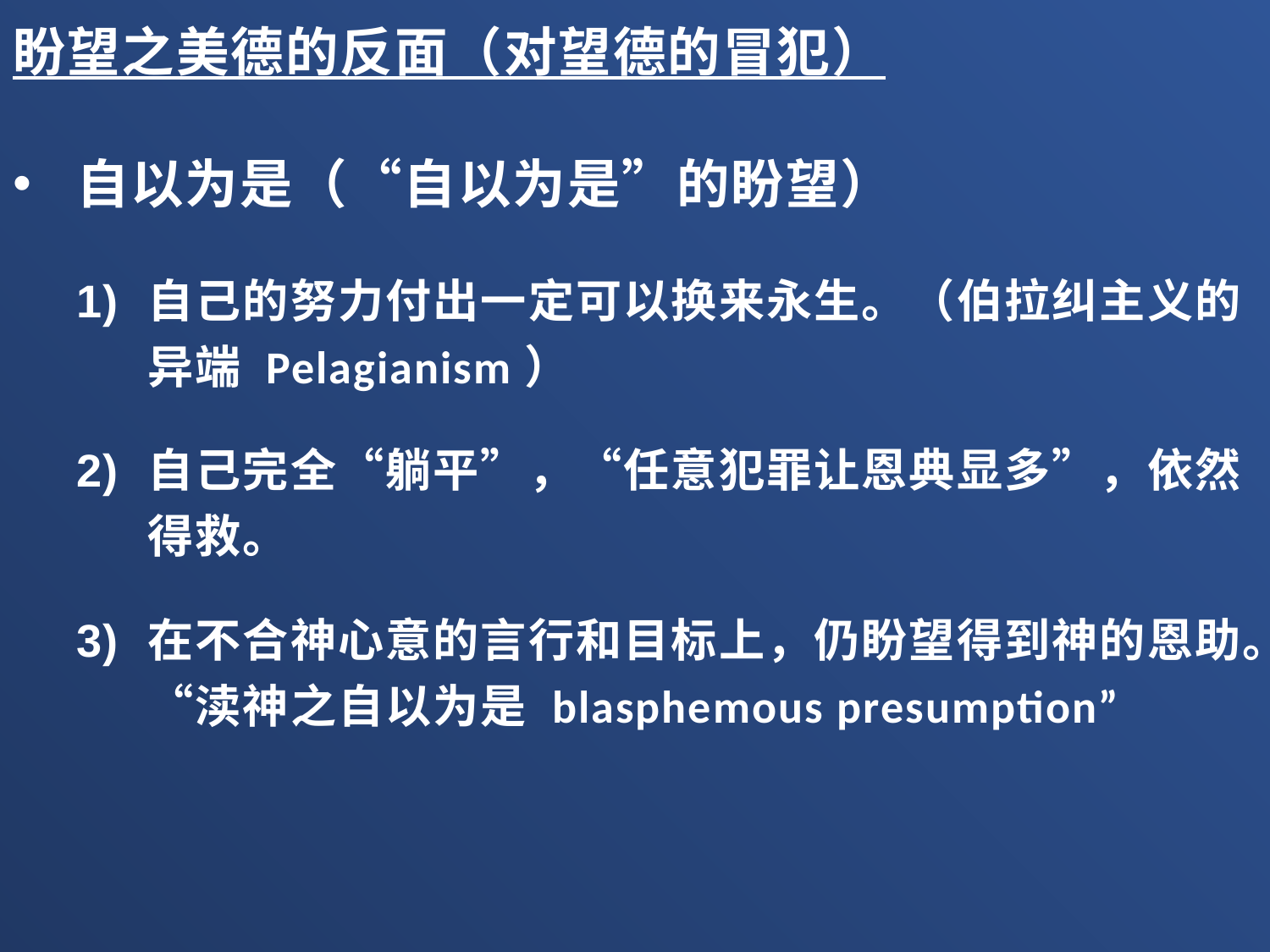

盼望之美德的反面（对望德的冒犯）

自以为是（“自以为是”的盼望）

自己的努力付出一定可以换来永生。（伯拉纠主义的异端 Pelagianism）

自己完全“躺平”，“任意犯罪让恩典显多”，依然得救。

在不合神心意的言行和目标上，仍盼望得到神的恩助。“渎神之自以为是 blasphemous presumption”